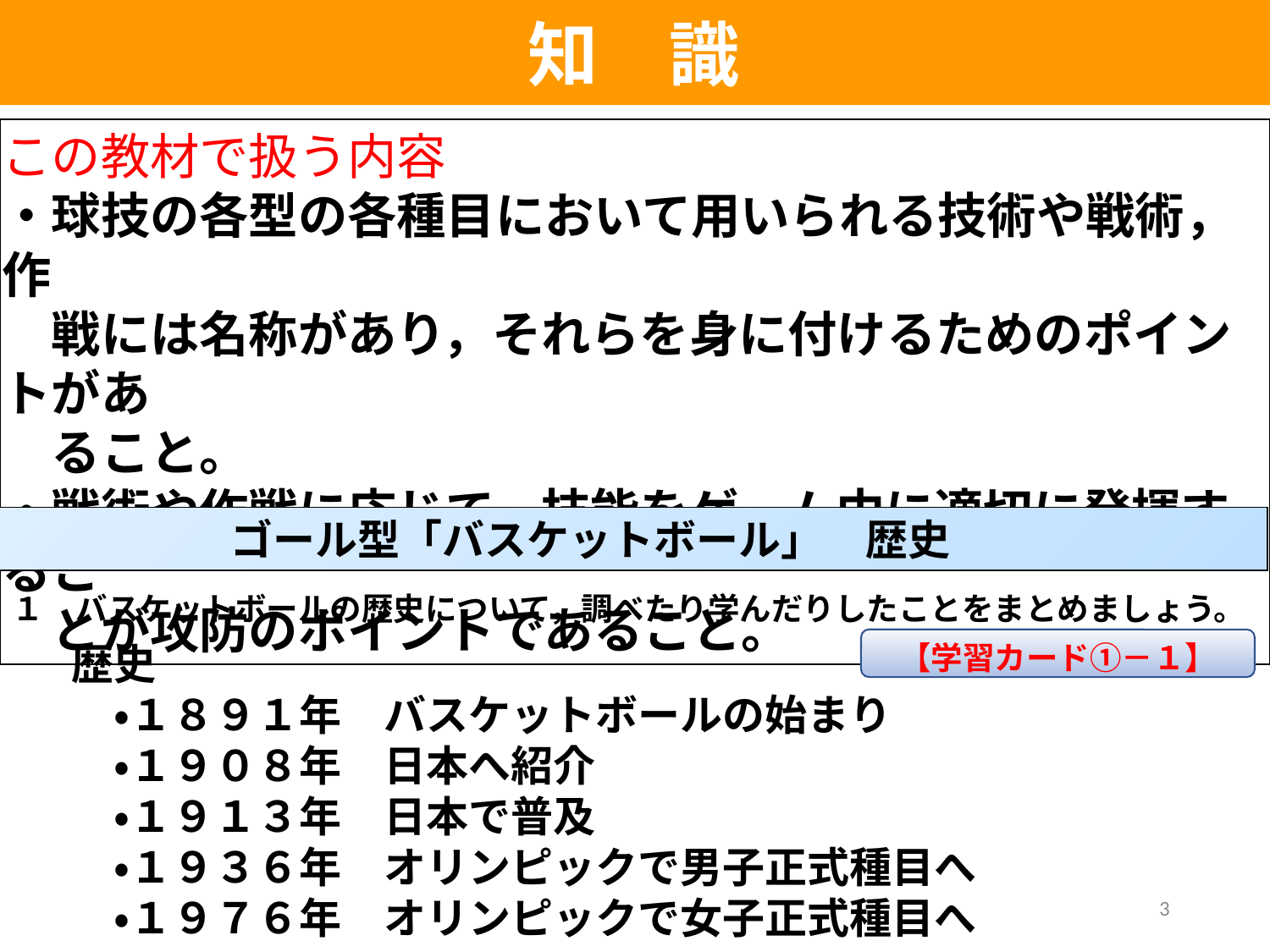

知　識
この教材で扱う内容
・球技の各型の各種目において用いられる技術や戦術，作
　戦には名称があり，それらを身に付けるためのポイントがあ
　ること。
・戦術や作戦に応じて，技能をゲーム中に適切に発揮するこ
　とが攻防のポイントであること。
ゴール型「バスケットボール」　歴史
１　バスケットボールの歴史について，調べたり学んだりしたことをまとめましょう。
【学習カード①－１】
　歴史
　　・１８９１年　バスケットボールの始まり
　　・１９０８年　日本へ紹介
　　・１９１３年　日本で普及
　　・１９３６年　オリンピックで男子正式種目へ
　　・１９７６年　オリンピックで女子正式種目へ
3